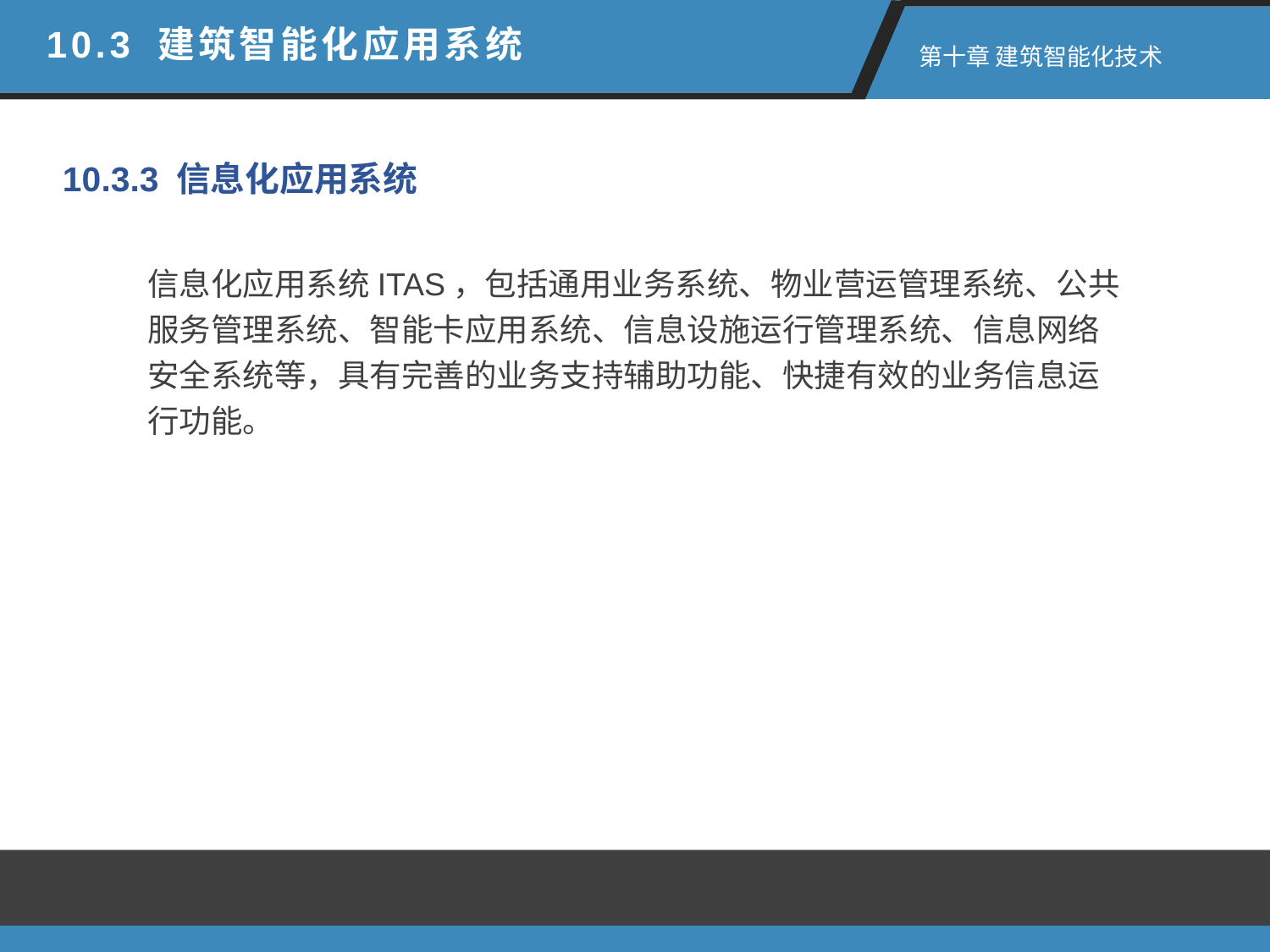

10.3 建筑智能化应用系统
第十章 建筑智能化技术
10.3.3 信息化应用系统
信息化应用系统ITAS，包括通用业务系统、物业营运管理系统、公共服务管理系统、智能卡应用系统、信息设施运行管理系统、信息网络安全系统等，具有完善的业务支持辅助功能、快捷有效的业务信息运行功能。